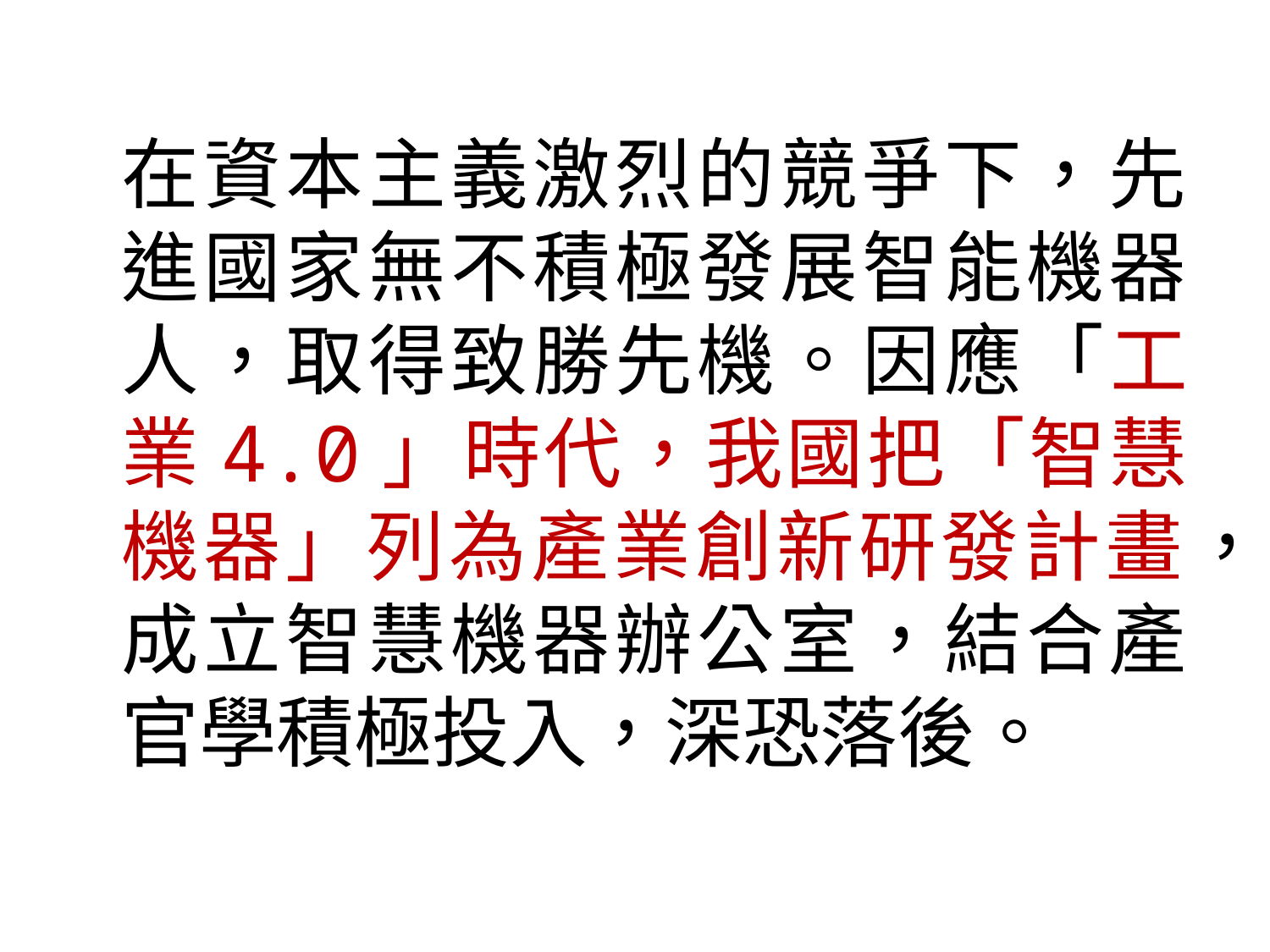

在資本主義激烈的競爭下，先進國家無不積極發展智能機器人，取得致勝先機。因應「工業4.0」時代，我國把「智慧機器」列為產業創新研發計畫，成立智慧機器辦公室，結合產官學積極投入，深恐落後。